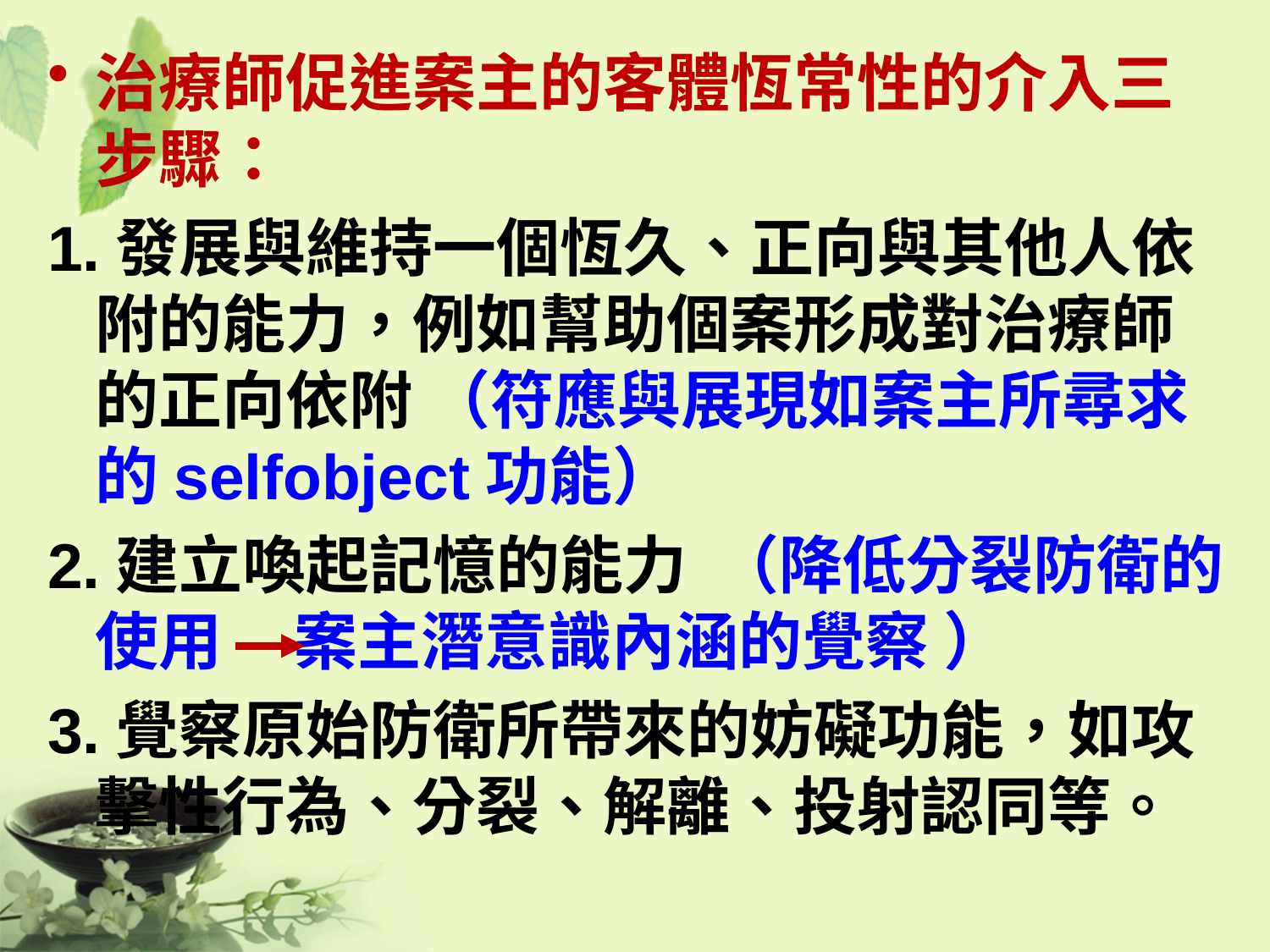

治療師促進案主的客體恆常性的介入三步驟：
1.發展與維持一個恆久、正向與其他人依附的能力，例如幫助個案形成對治療師的正向依附 （符應與展現如案主所尋求   的selfobject功能）
2.建立喚起記憶的能力  （降低分裂防衛的使用     案主潛意識內涵的覺察 ）
3.覺察原始防衛所帶來的妨礙功能，如攻擊性行為、分裂、解離、投射認同等。